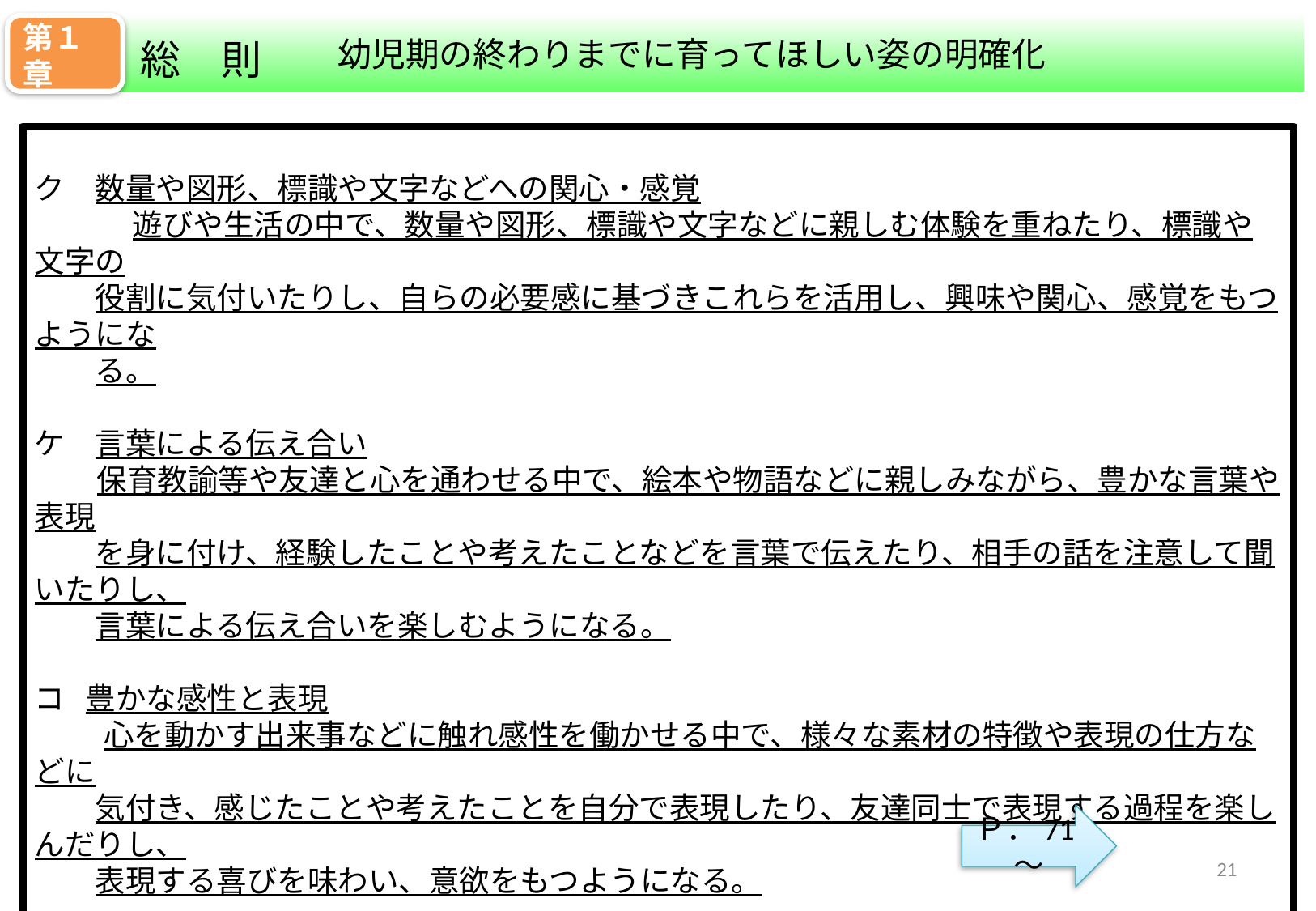

第１章
　　幼児期の終わりまでに育ってほしい姿の明確化
総　則

ク　数量や図形、標識や文字などへの関心・感覚
　　　 遊びや生活の中で、数量や図形、標識や文字などに親しむ体験を重ねたり、標識や文字の
　　役割に気付いたりし、自らの必要感に基づきこれらを活用し、興味や関心、感覚をもつようにな
　　る。

ケ　言葉による伝え合い
        保育教諭等や友達と心を通わせる中で、絵本や物語などに親しみながら、豊かな言葉や表現
　　を身に付け、経験したことや考えたことなどを言葉で伝えたり、相手の話を注意して聞いたりし、
　　言葉による伝え合いを楽しむようになる。
コ   豊かな感性と表現
         心を動かす出来事などに触れ感性を働かせる中で、様々な素材の特徴や表現の仕方などに
　　気付き、感じたことや考えたことを自分で表現したり、友達同士で表現する過程を楽しんだりし、
　　表現する喜びを味わい、意欲をもつようになる。

　　　　　　　　　　　　　　　　　　　　　　　　　　　　　　　　　　　　　　　　　　　　　　　※下線部：主な改訂箇所
Ｐ．71～
21